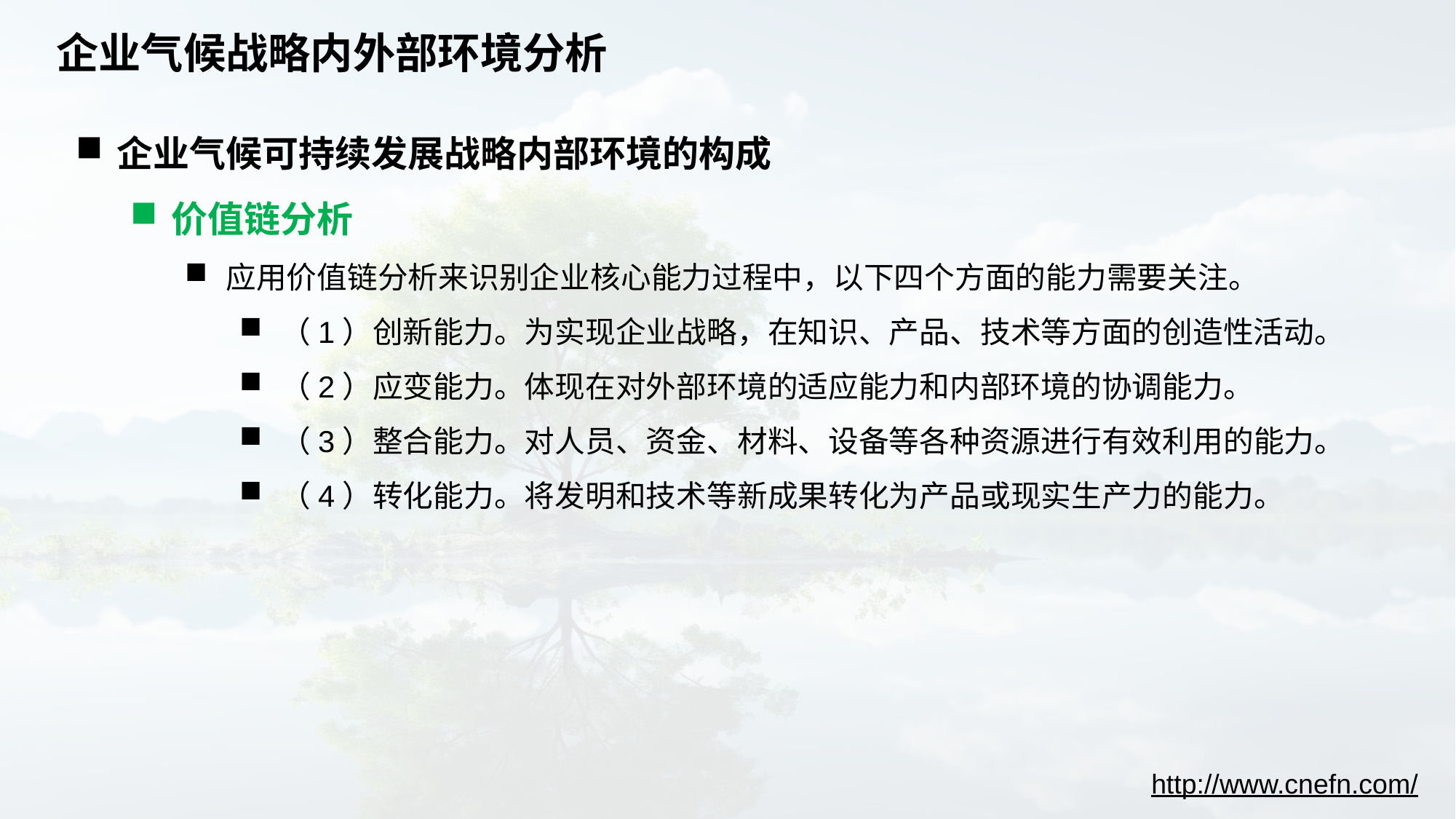

# 企业气候战略内外部环境分析
企业气候可持续发展战略内部环境的构成
价值链分析
应用价值链分析来识别企业核心能力过程中，以下四个方面的能力需要关注。
（1）创新能力。为实现企业战略，在知识、产品、技术等方面的创造性活动。
（2）应变能力。体现在对外部环境的适应能力和内部环境的协调能力。
（3）整合能力。对人员、资金、材料、设备等各种资源进行有效利用的能力。
（4）转化能力。将发明和技术等新成果转化为产品或现实生产力的能力。